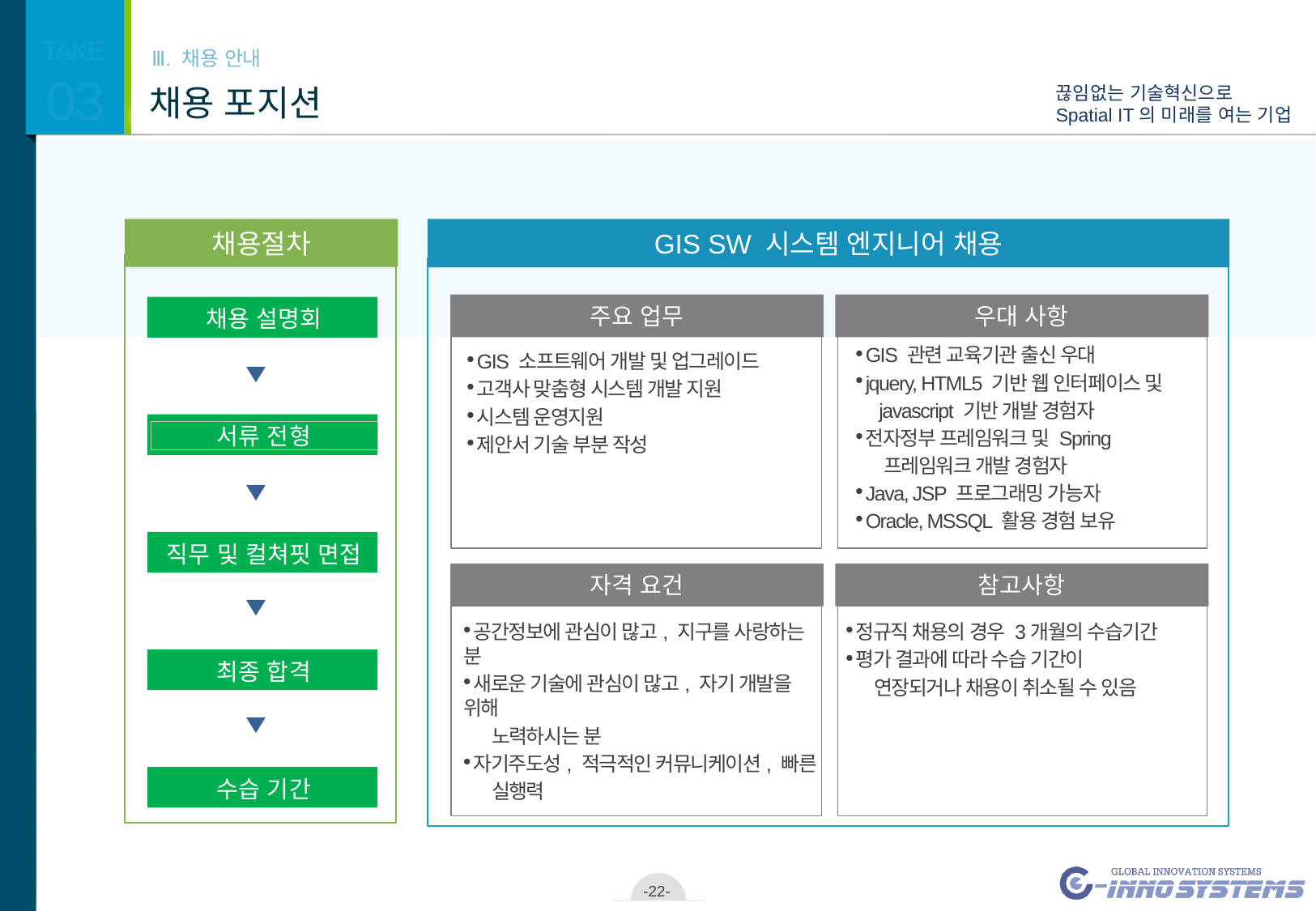

03
채용 포지션

GIS SW 시스템 엔지니어 채용
채용절차

주요 업무
우대 사항

채용 설명회

GIS 관련 교육기관 출신 우대
jquery, HTML5 기반 웹 인터페이스 및
     javascript 기반 개발 경험자
전자정부 프레임워크 및 Spring
     프레임워크 개발 경험자
Java, JSP 프로그래밍 가능자
Oracle, MSSQL 활용 경험 보유
GIS 소프트웨어 개발 및 업그레이드
고객사 맞춤형 시스템 개발 지원
시스템 운영지원
제안서 기술 부분 작성
▶

서류 전형
▶

직무 및 컬쳐핏 면접
자격 요건
참고사항
▶
`
`
공간정보에 관심이 많고, 지구를 사랑하는 분
새로운 기술에 관심이 많고, 자기 개발을 위해
     노력하시는 분
자기주도성, 적극적인 커뮤니케이션, 빠른
     실행력
정규직 채용의 경우 3개월의 수습기간
평가 결과에 따라 수습 기간이
     연장되거나 채용이 취소될 수 있음

최종 합격
▶

수습 기간